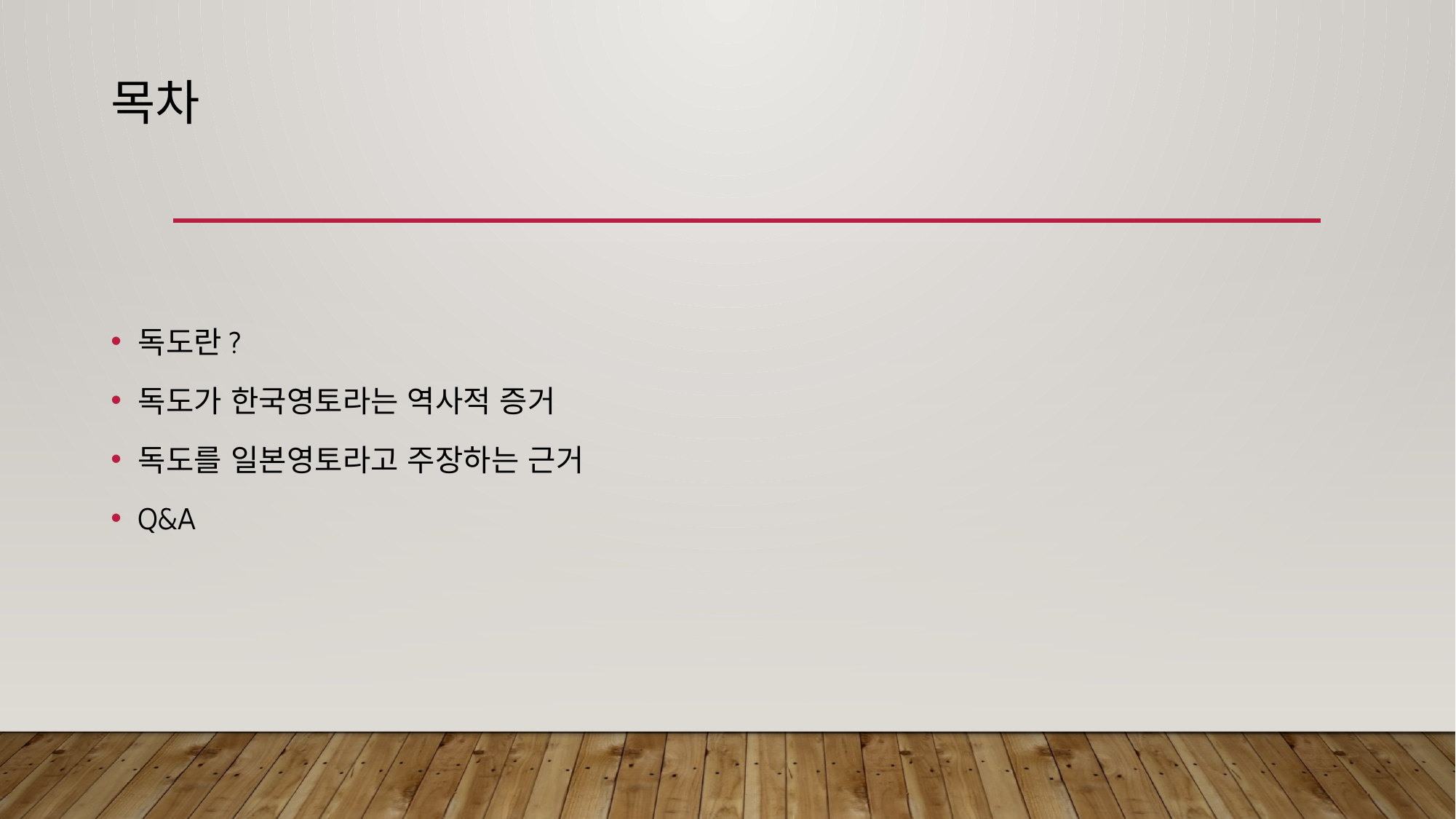

# 목차
독도란?
독도가 한국영토라는 역사적 증거
독도를 일본영토라고 주장하는 근거
Q&A